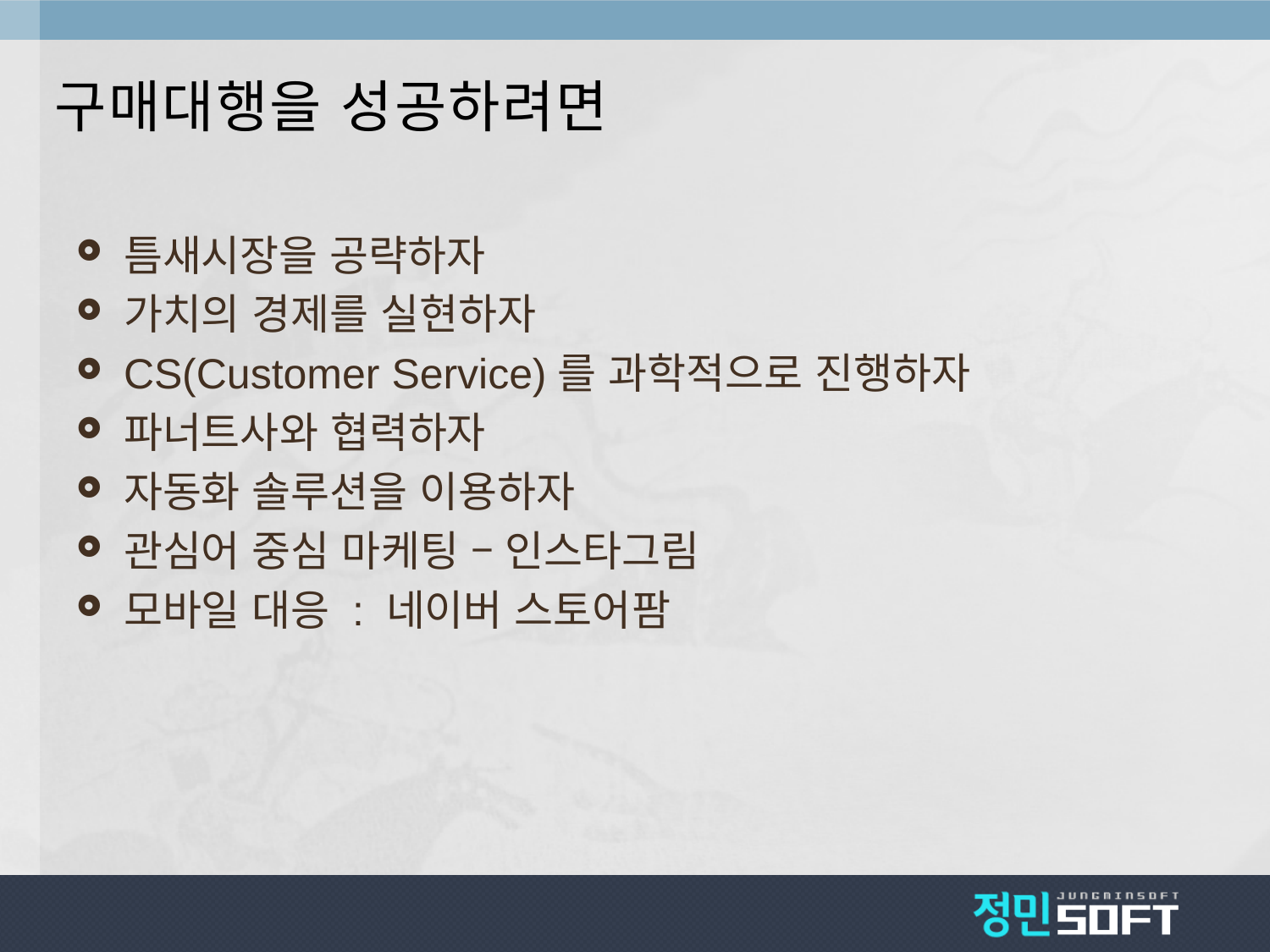

# 구매대행을 성공하려면
틈새시장을 공략하자
가치의 경제를 실현하자
CS(Customer Service)를 과학적으로 진행하자
파너트사와 협력하자
자동화 솔루션을 이용하자
관심어 중심 마케팅 – 인스타그림
모바일 대응 : 네이버 스토어팜